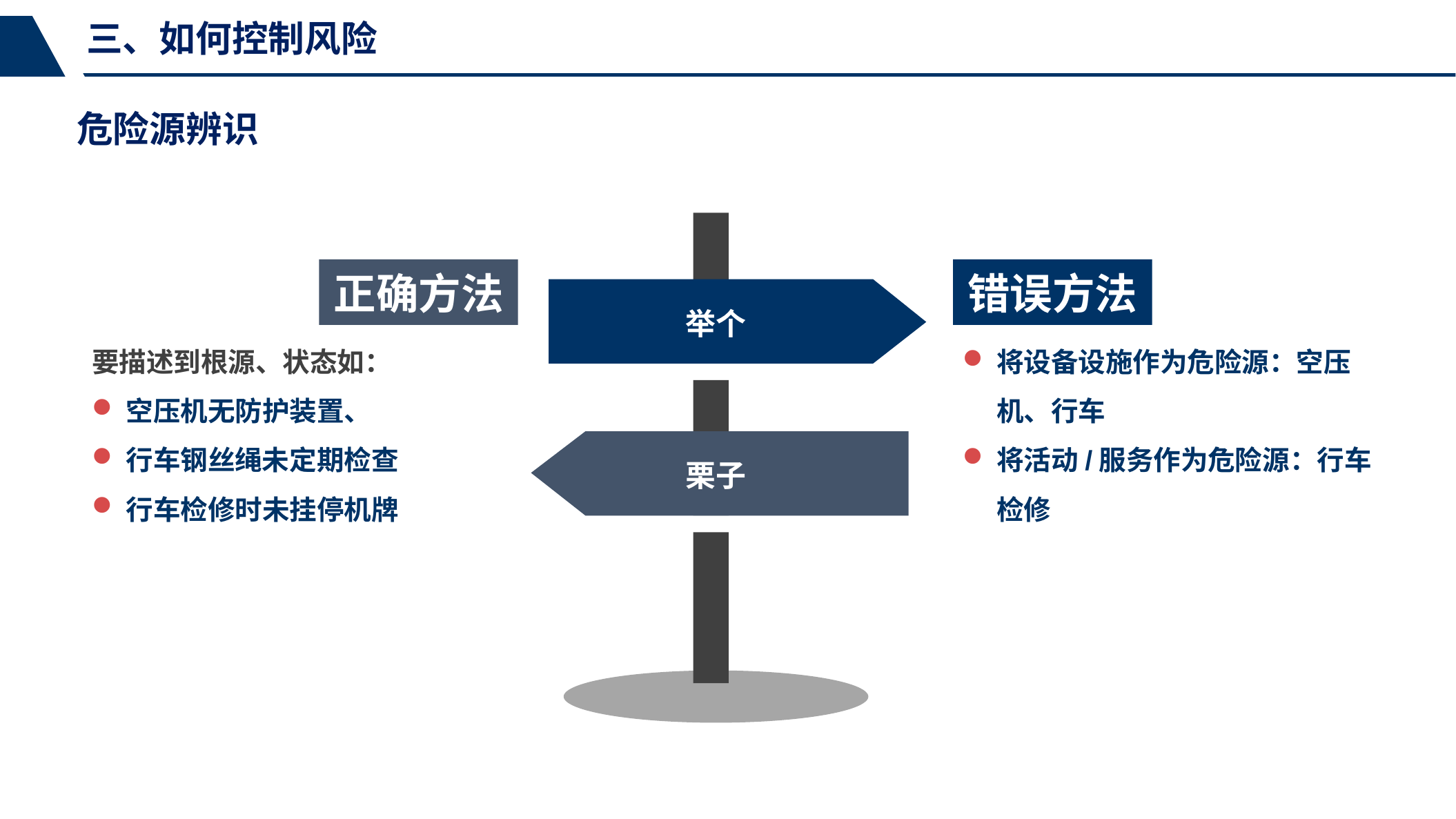

三、如何控制风险

危险源辨识

正确方法
错误方法
举个
要描述到根源、状态如：
空压机无防护装置、
行车钢丝绳未定期检查
行车检修时未挂停机牌

将设备设施作为危险源：空压机、行车
将活动/服务作为危险源：行车检修
栗子